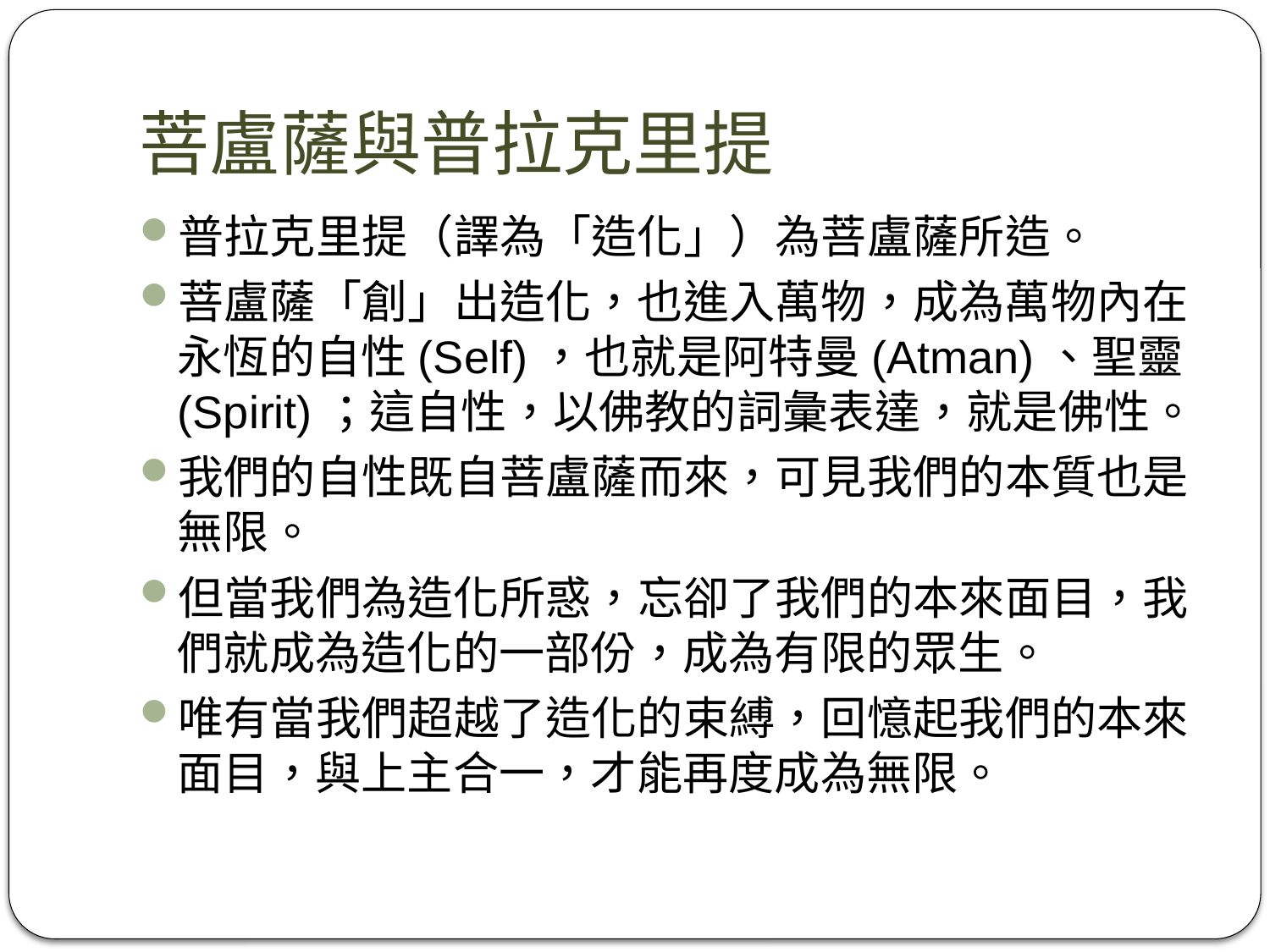

# 菩盧薩與普拉克里提
普拉克里提（譯為「造化」）為菩盧薩所造。
菩盧薩「創」出造化，也進入萬物，成為萬物內在永恆的自性(Self)，也就是阿特曼(Atman)、聖靈(Spirit)；這自性，以佛教的詞彙表達，就是佛性。
我們的自性既自菩盧薩而來，可見我們的本質也是無限。
但當我們為造化所惑，忘卻了我們的本來面目，我們就成為造化的一部份，成為有限的眾生。
唯有當我們超越了造化的束縛，回憶起我們的本來面目，與上主合一，才能再度成為無限。